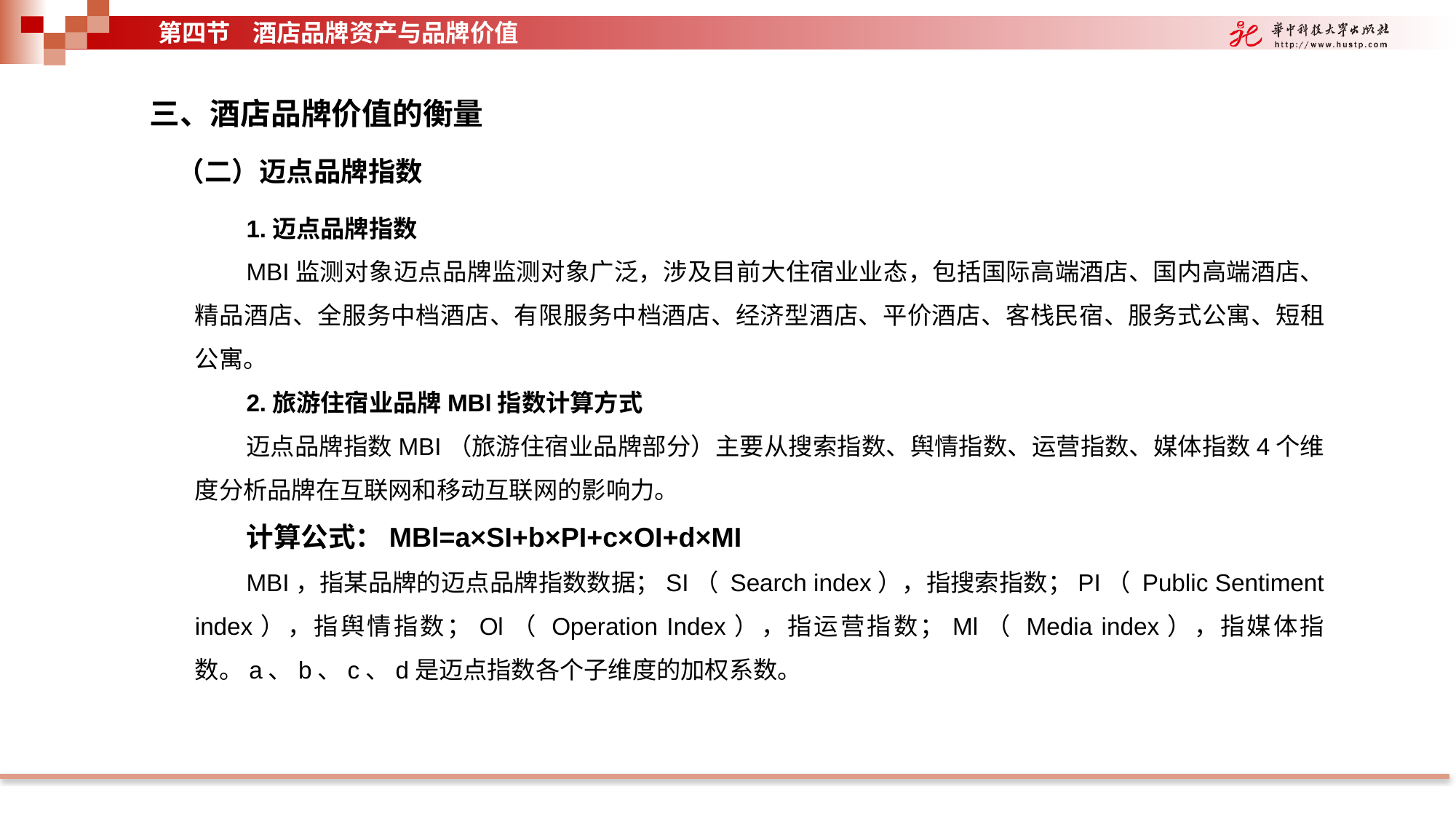

第四节    酒店品牌资产与品牌价值
三、酒店品牌价值的衡量
（二）迈点品牌指数
1.迈点品牌指数
MBI监测对象迈点品牌监测对象广泛，涉及目前大住宿业业态，包括国际高端酒店、国内高端酒店、精品酒店、全服务中档酒店、有限服务中档酒店、经济型酒店、平价酒店、客栈民宿、服务式公寓、短租公寓。
2.旅游住宿业品牌MBl指数计算方式
迈点品牌指数MBI（旅游住宿业品牌部分）主要从搜索指数、舆情指数、运营指数、媒体指数4个维度分析品牌在互联网和移动互联网的影响力。
计算公式：MBl=a×SI+b×PI+c×OI+d×MI
MBI，指某品牌的迈点品牌指数数据；SI（ Search index），指搜索指数；PI（ Public Sentiment index），指舆情指数；Ol（ Operation Index），指运营指数；Ml（ Media index），指媒体指数。a、b、c、d是迈点指数各个子维度的加权系数。